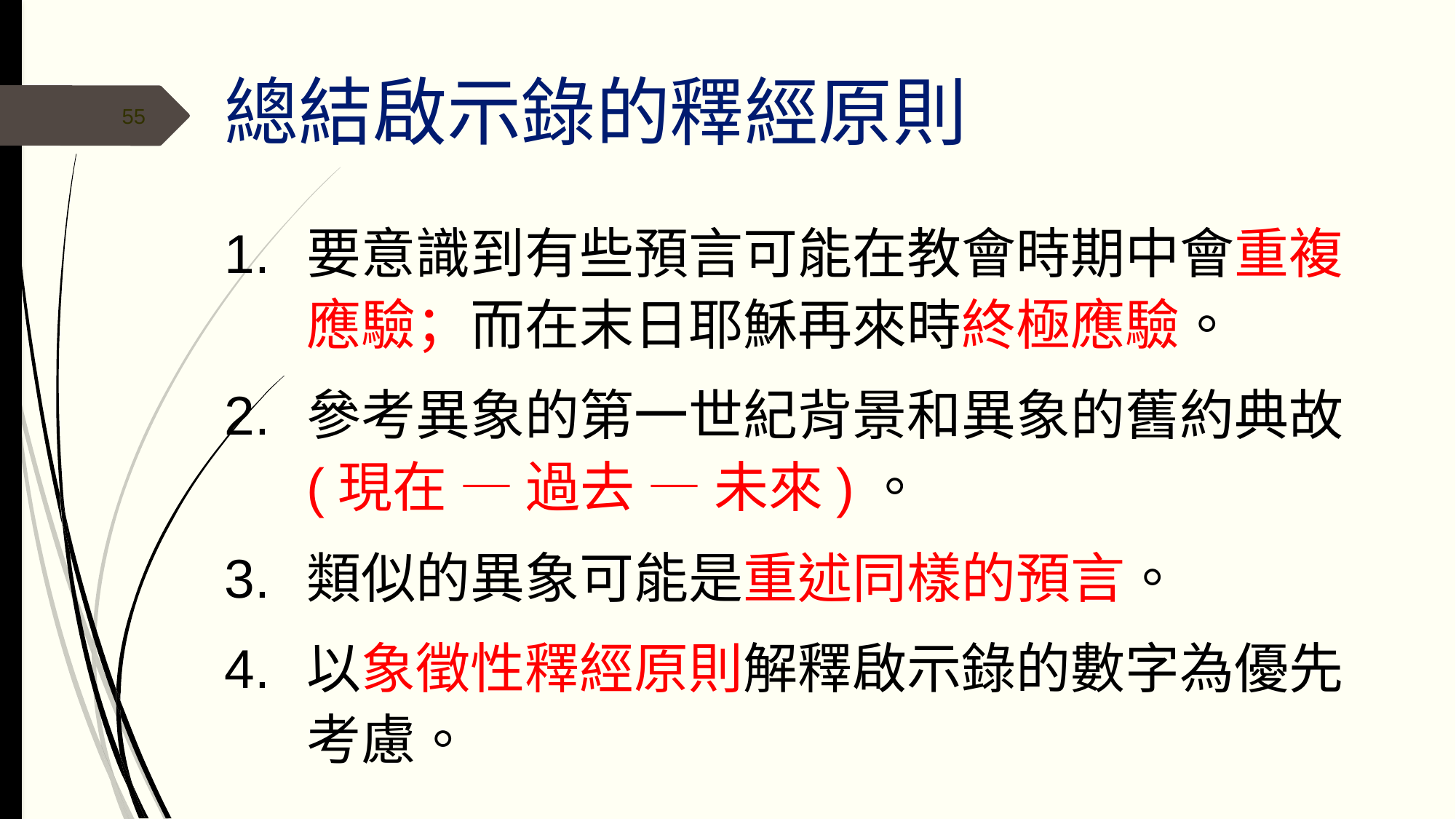

# 總結啟示錄的釋經原則
55
要意識到有些預言可能在教會時期中會重複應驗；而在末日耶穌再來時終極應驗。
參考異象的第一世紀背景和異象的舊約典故(現在 — 過去 — 未來)。
類似的異象可能是重述同樣的預言。
以象徵性釋經原則解釋啟示錄的數字為優先考慮。